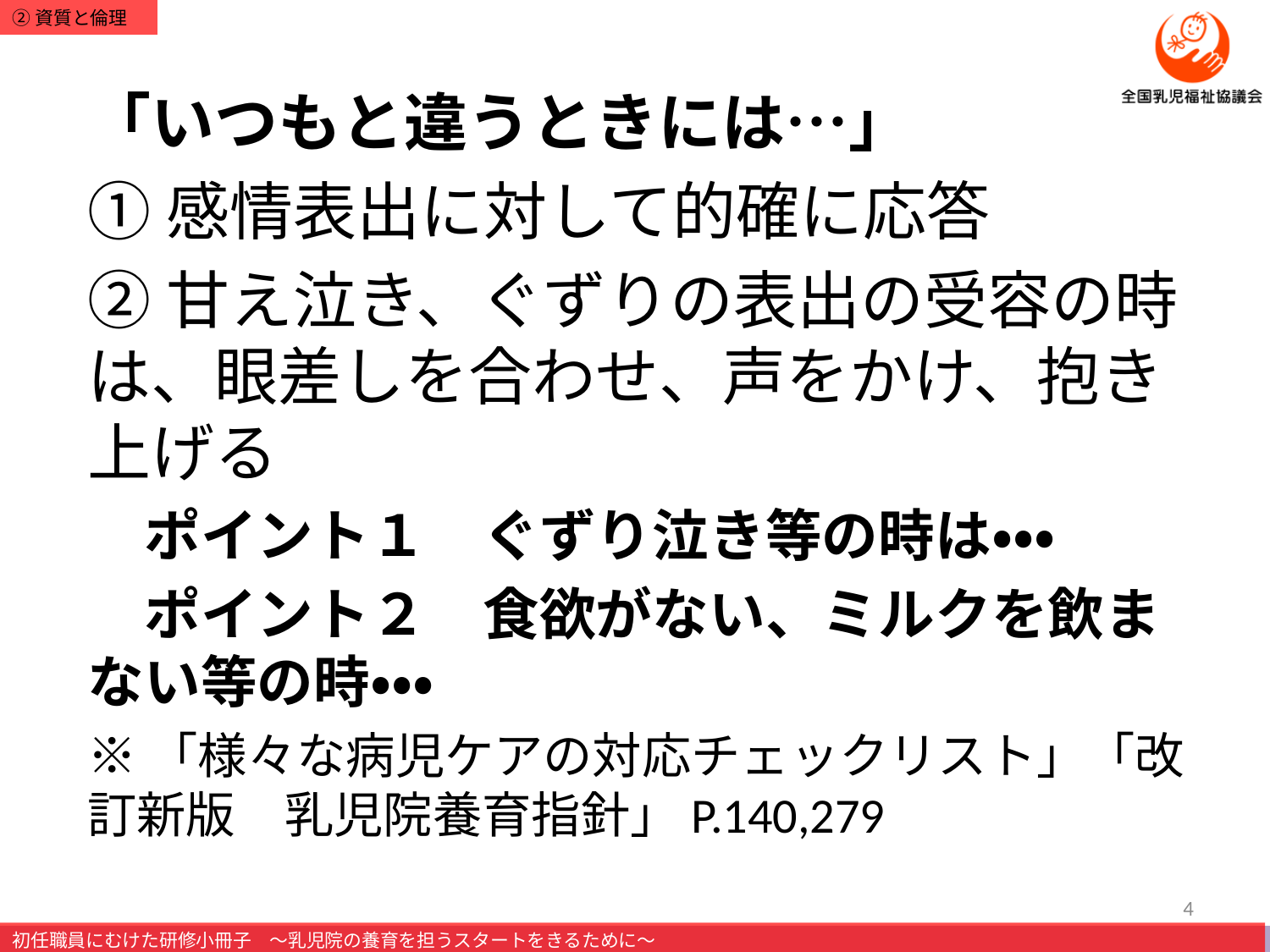

「いつもと違うときには…」
①感情表出に対して的確に応答
②甘え泣き、ぐずりの表出の受容の時は、眼差しを合わせ、声をかけ、抱き上げる
　ポイント１　ぐずり泣き等の時は・・・
　ポイント２　食欲がない、ミルクを飲まない等の時・・・
※「様々な病児ケアの対応チェックリスト」「改訂新版　乳児院養育指針」P.140,279
4